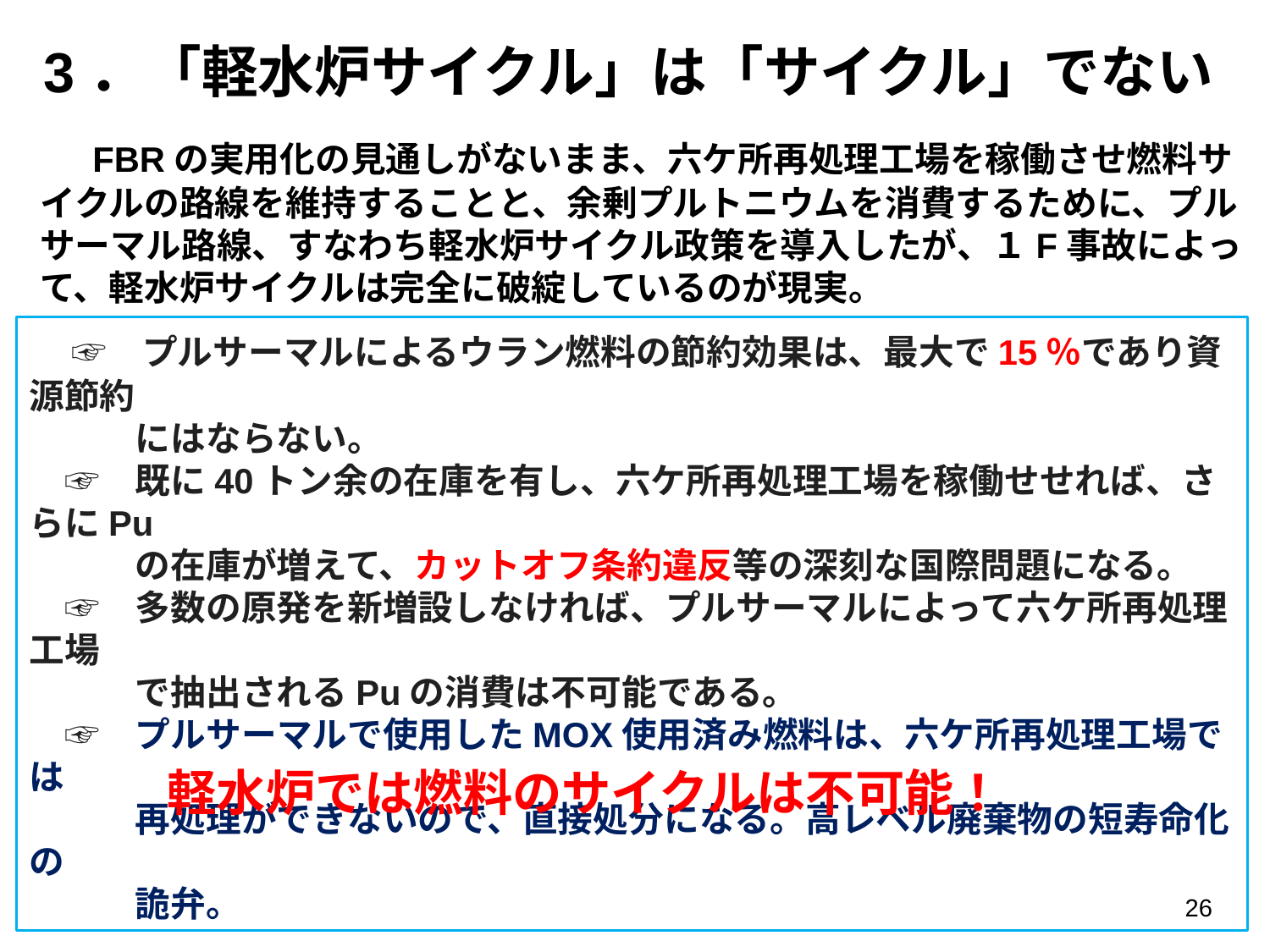

# 3．「軽水炉サイクル」は「サイクル」でない
　FBRの実用化の見通しがないまま、六ケ所再処理工場を稼働させ燃料サイクルの路線を維持することと、余剰プルトニウムを消費するために、プルサーマル路線、すなわち軽水炉サイクル政策を導入したが、１F事故によって、軽水炉サイクルは完全に破綻しているのが現実。
　☞　プルサーマルによるウラン燃料の節約効果は、最大で15％であり資源節約
　　　にはならない。
　☞　既に40トン余の在庫を有し、六ケ所再処理工場を稼働せせれば、さらにPu
　　　の在庫が増えて、カットオフ条約違反等の深刻な国際問題になる。
　☞　多数の原発を新増設しなければ、プルサーマルによって六ケ所再処理工場
　　　で抽出されるPuの消費は不可能である。
　☞　プルサーマルで使用したMOX使用済み燃料は、六ケ所再処理工場では
　　　再処理ができないので、直接処分になる。高レベル廃棄物の短寿命化の
　　　詭弁。
軽水炉では燃料のサイクルは不可能！
26